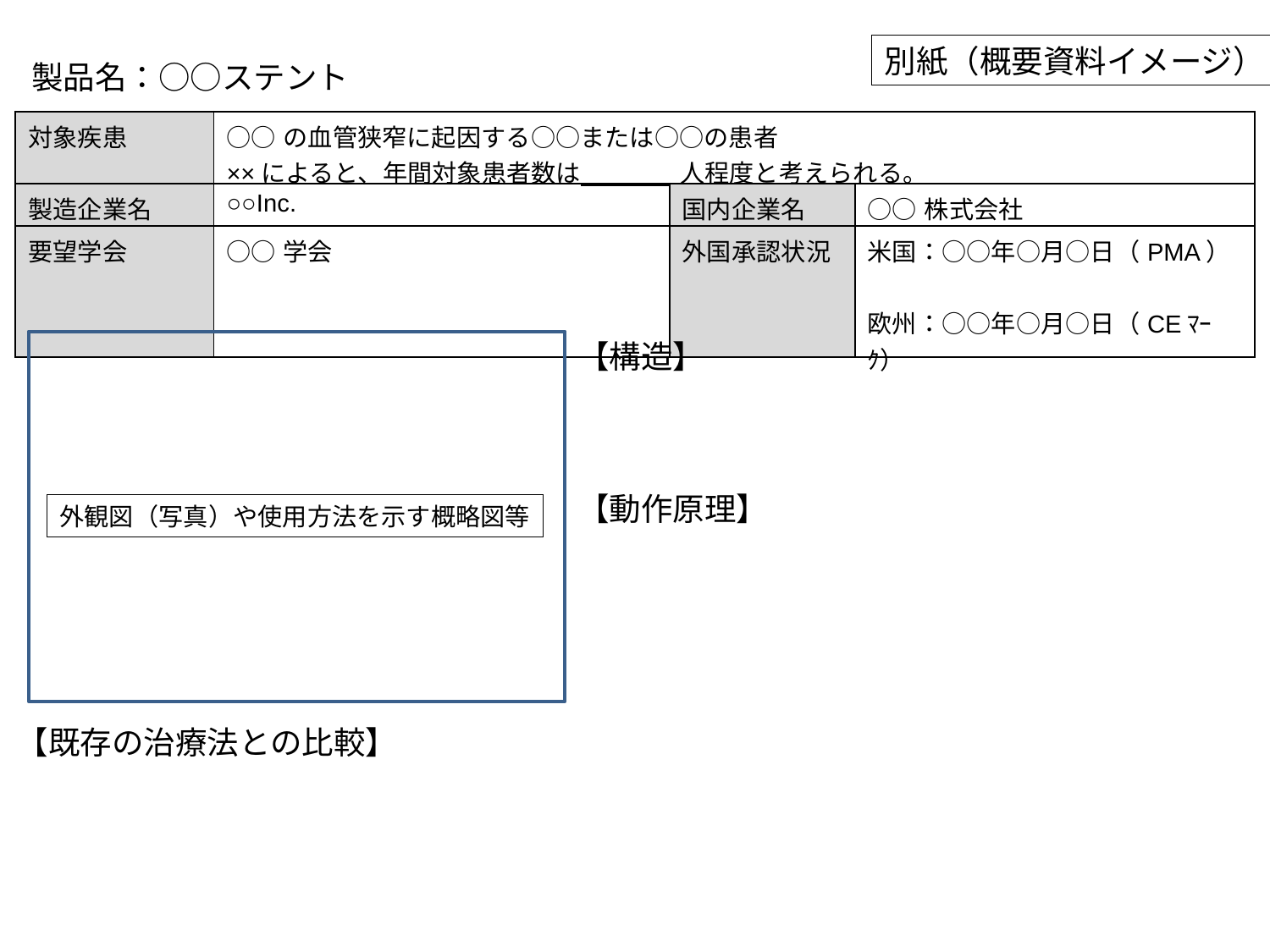

別紙（概要資料イメージ）
製品名：○○ステント
| 対象疾患 | ○○の血管狭窄に起因する○○または○○の患者 ××によると、年間対象患者数は　　　　人程度と考えられる。 |  |  |
| --- | --- | --- | --- |
| 製造企業名 | ○○Inc. | 国内企業名 | ○○株式会社 |
| 要望学会 | ○○学会 | 外国承認状況 | 米国：○○年○月○日（PMA）　 欧州：○○年○月○日（CEﾏｰｸ） |
【構造】

【動作原理】

外観図（写真）や使用方法を示す概略図等
【既存の治療法との比較】